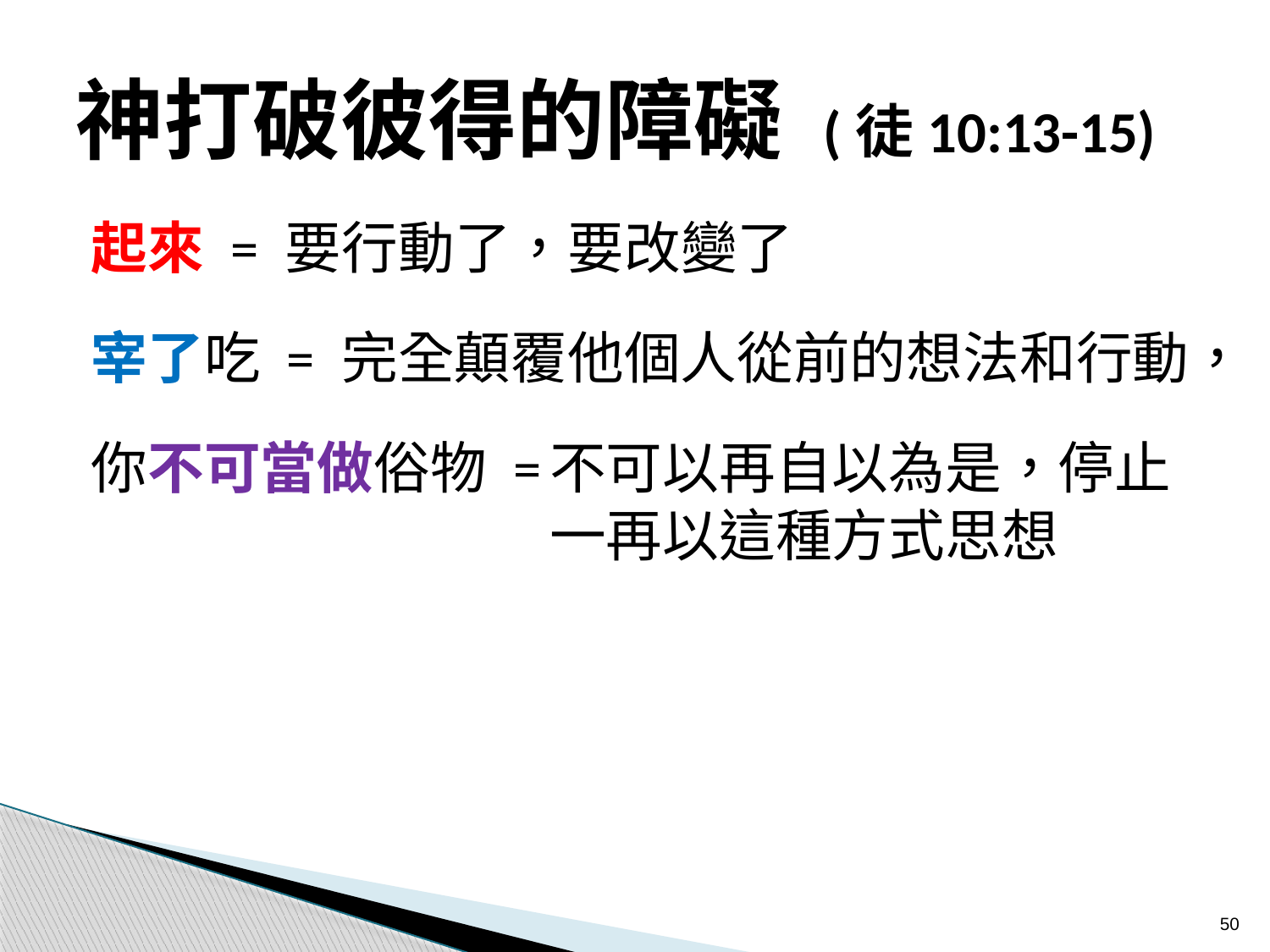

# 神打破彼得的障礙 (徒10:13-15)
起來 = 要行動了，要改變了
宰了吃 = 完全顛覆他個人從前的想法和行動，
你不可當做俗物 =	不可以再自以為是，停止一再以這種方式思想
50